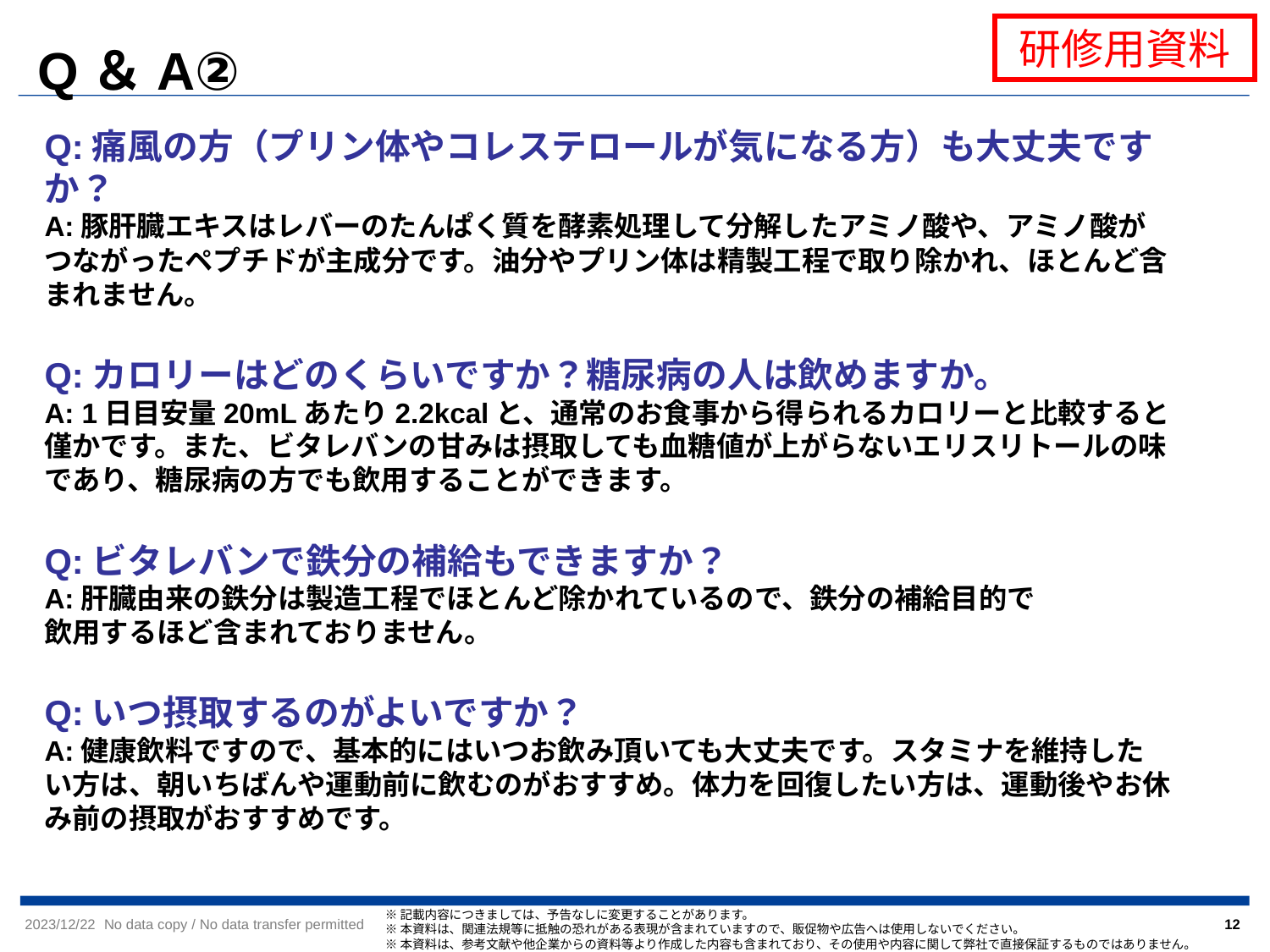

Q＆A②
Q:痛風の方（プリン体やコレステロールが気になる方）も大丈夫ですか？
A:豚肝臓エキスはレバーのたんぱく質を酵素処理して分解したアミノ酸や、アミノ酸がつながったペプチドが主成分です。油分やプリン体は精製工程で取り除かれ、ほとんど含まれません。

Q:カロリーはどのくらいですか？糖尿病の人は飲めますか。
A: 1日目安量20mLあたり2.2kcalと、通常のお食事から得られるカロリーと比較すると僅かです。また、ビタレバンの甘みは摂取しても血糖値が上がらないエリスリトールの味であり、糖尿病の方でも飲用することができます。

Q:ビタレバンで鉄分の補給もできますか？
A:肝臓由来の鉄分は製造工程でほとんど除かれているので、鉄分の補給目的で
飲用するほど含まれておりません。

Q:いつ摂取するのがよいですか？
A:健康飲料ですので、基本的にはいつお飲み頂いても大丈夫です。スタミナを維持したい方は、朝いちばんや運動前に飲むのがおすすめ。体力を回復したい方は、運動後やお休み前の摂取がおすすめです。